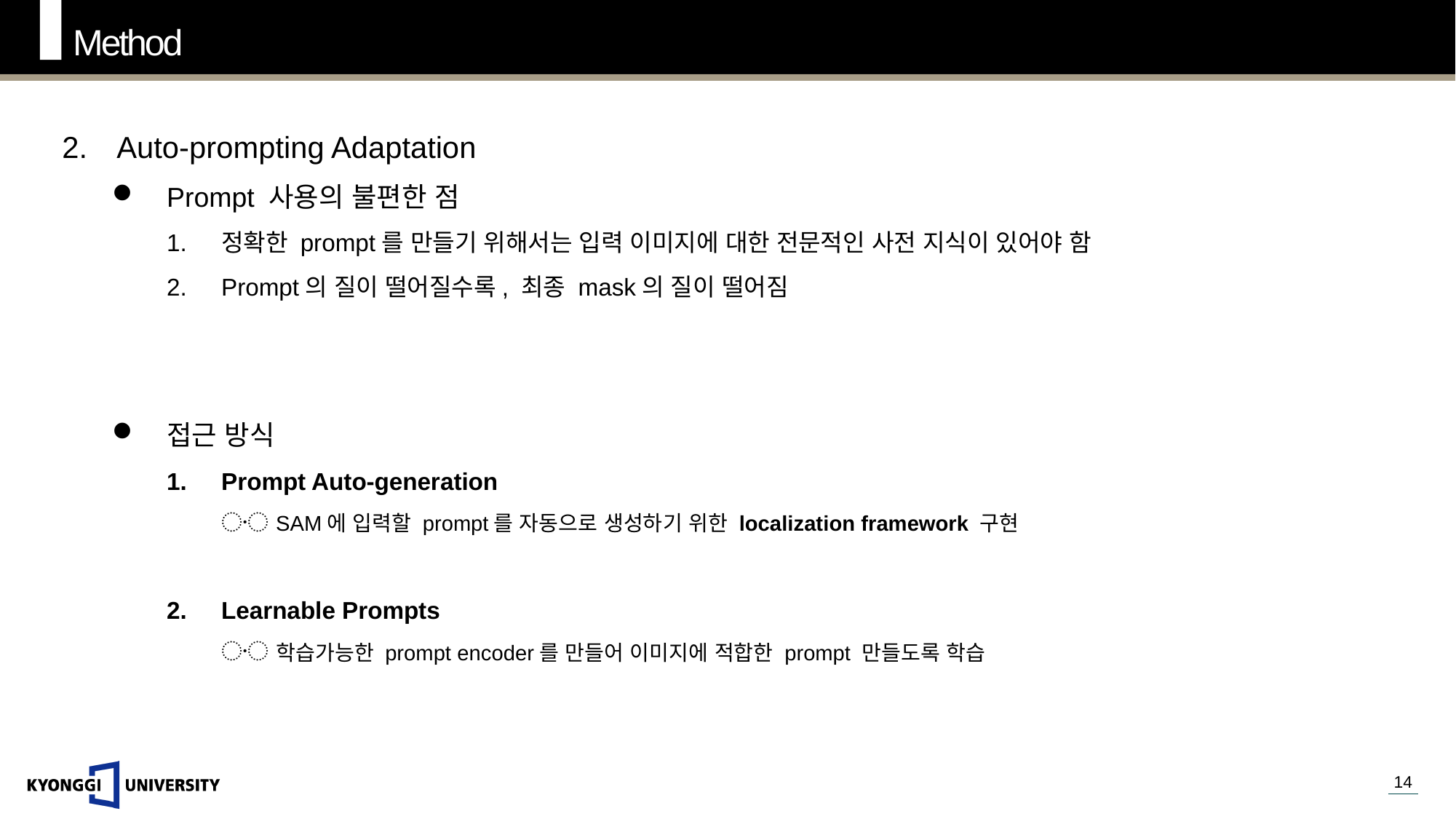

Method
Auto-prompting Adaptation
Prompt 사용의 불편한 점
정확한 prompt를 만들기 위해서는 입력 이미지에 대한 전문적인 사전 지식이 있어야 함
Prompt의 질이 떨어질수록, 최종 mask의 질이 떨어짐

접근 방식
Prompt Auto-generation
SAM에 입력할 prompt를 자동으로 생성하기 위한 localization framework 구현

Learnable Prompts
학습가능한 prompt encoder를 만들어 이미지에 적합한 prompt 만들도록 학습